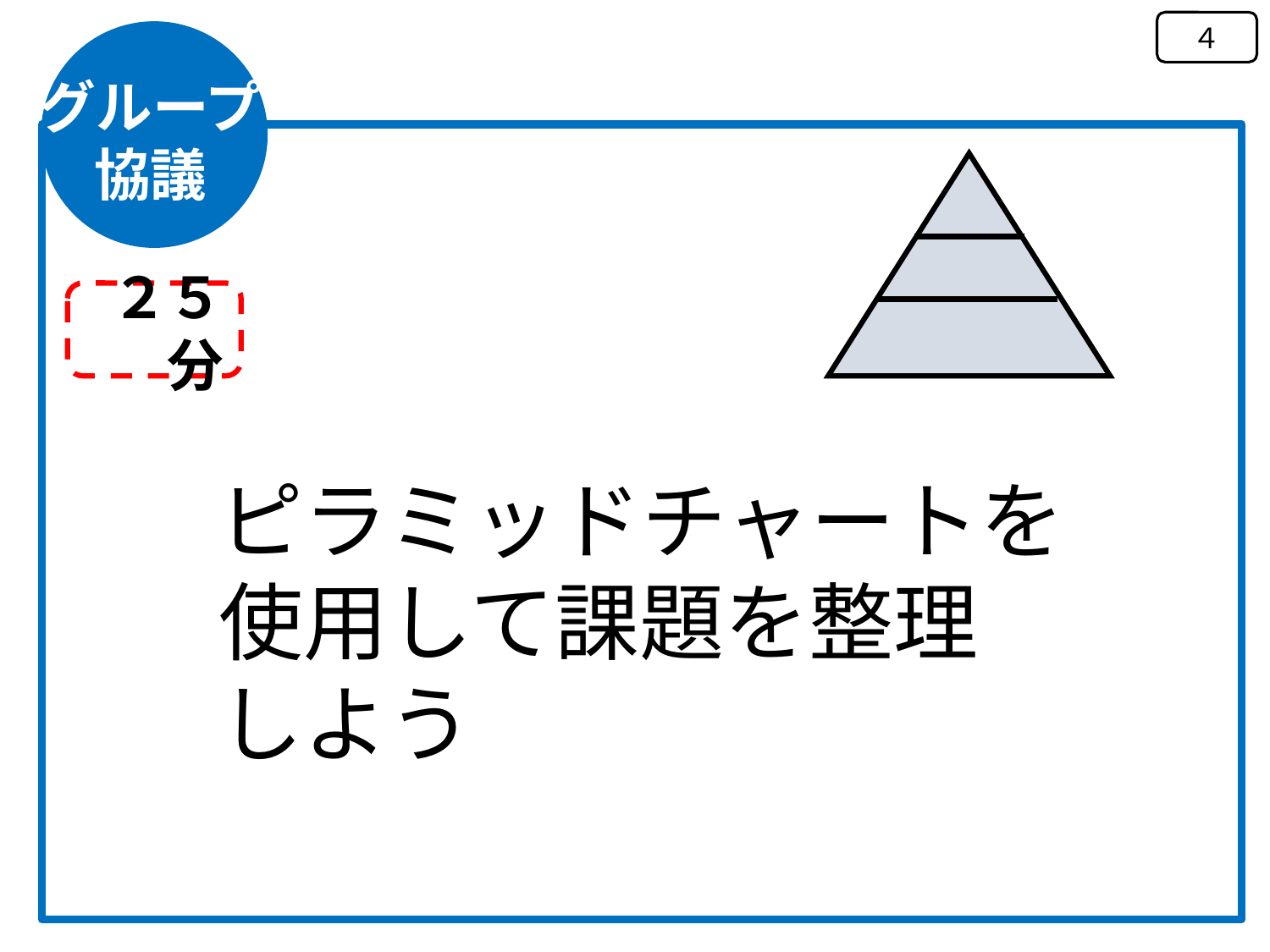

４

グループ
協議

２５分
ピラミッドチャートを
使用して課題を整理
しよう